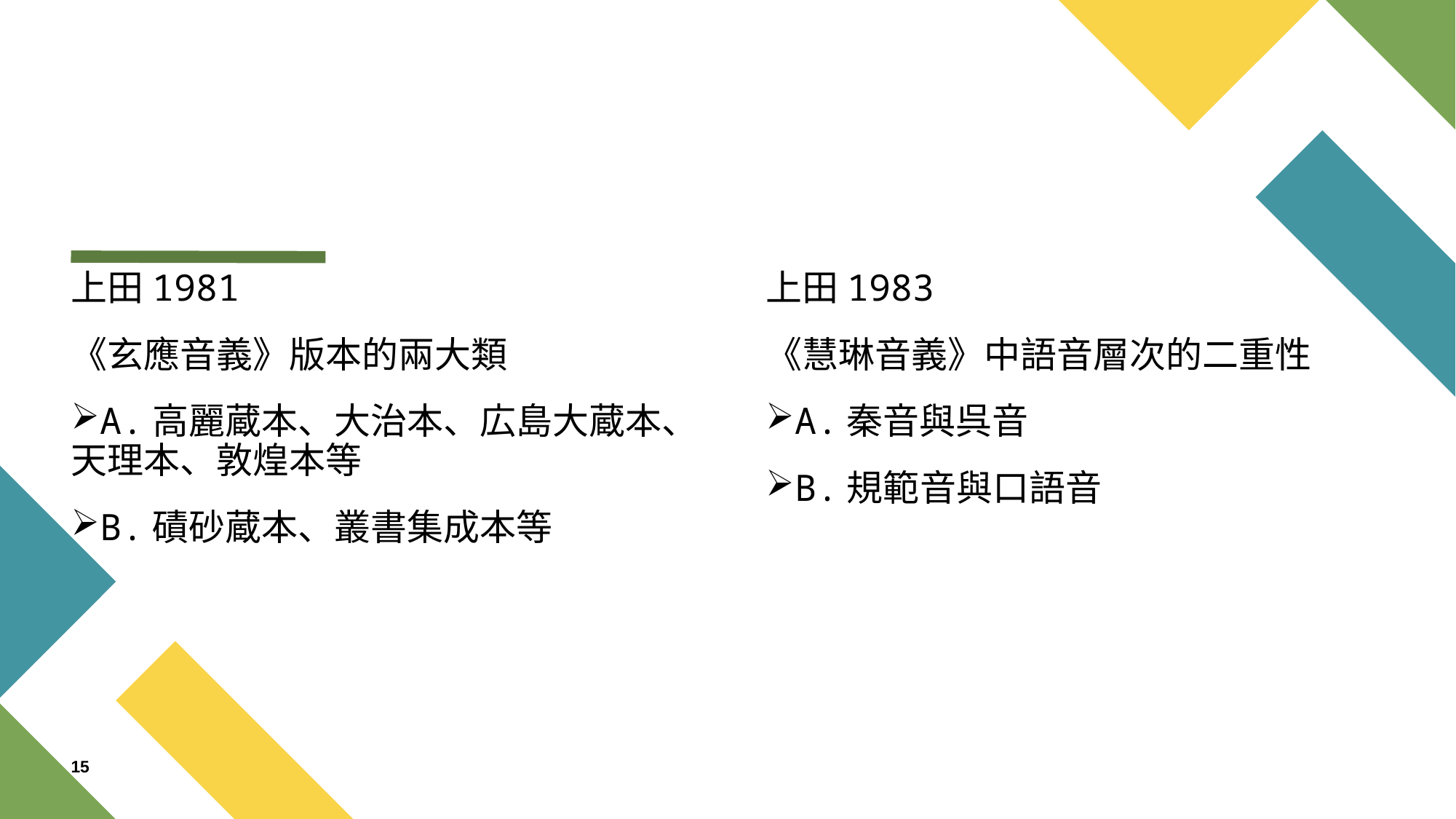

#
上田1981
《玄應音義》版本的兩大類
A.高麗蔵本、大治本、広島大蔵本、天理本、敦煌本等
B.磧砂蔵本、叢書集成本等

上田1983
《慧琳音義》中語音層次的二重性
A.秦音與呉音
B.規範音與口語音

15